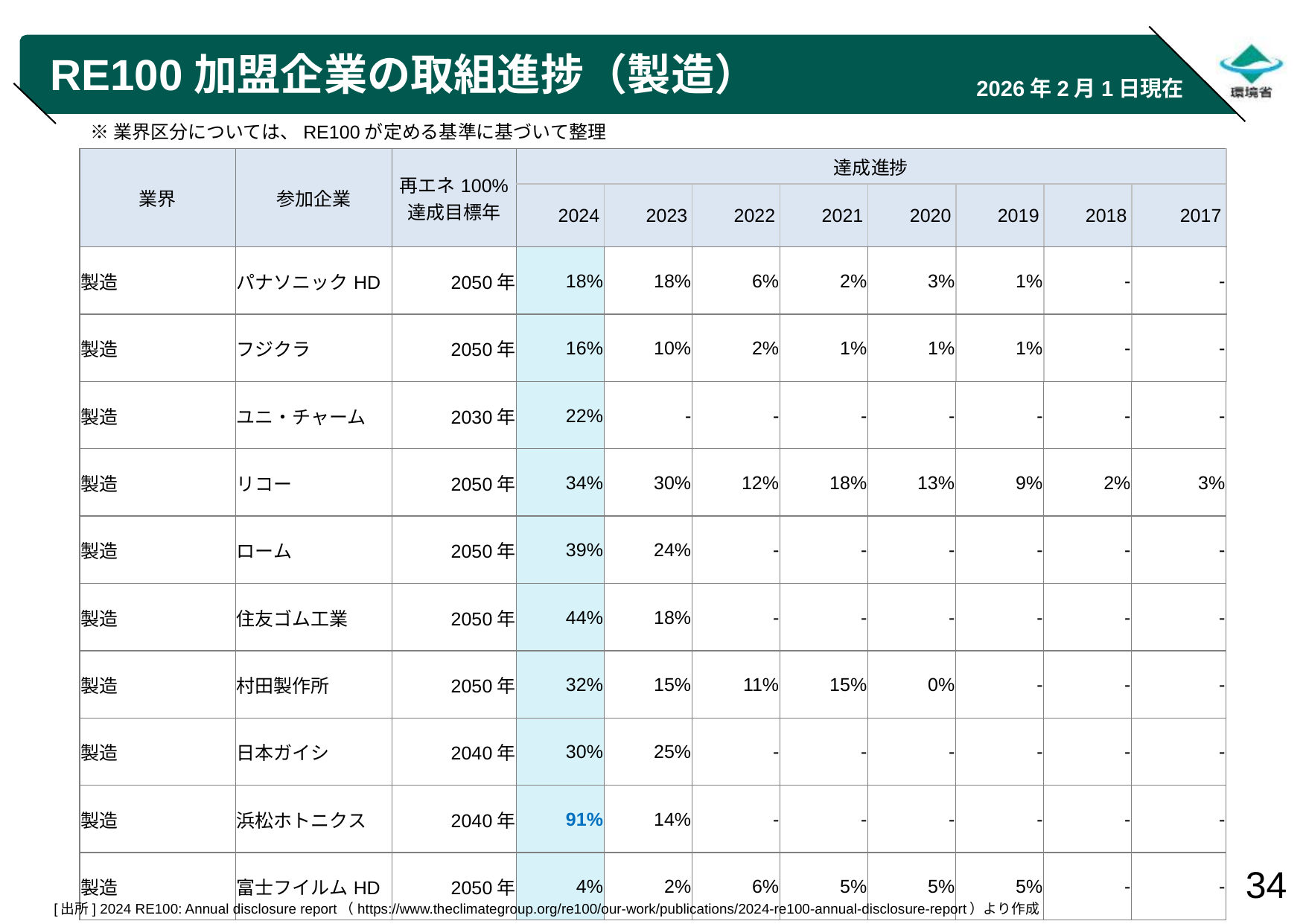

# RE100加盟企業の取組進捗（製造）
2026年2月1日現在
※業界区分については、RE100が定める基準に基づいて整理
| 業界 | 参加企業 | 再エネ100% 達成目標年 | 達成進捗 |  |  |  |  |  |  |  |
| --- | --- | --- | --- | --- | --- | --- | --- | --- | --- | --- |
|  |  |  | 2024 | 2023 | 2022 | 2021 | 2020 | 2019 | 2018 | 2017 |
| 製造 | パナソニックHD | 2050年 | 18% | 18% | 6% | 2% | 3% | 1% | - | - |
| 製造 | フジクラ | 2050年 | 16% | 10% | 2% | 1% | 1% | 1% | - | - |
| 製造 | ユニ・チャーム | 2030年 | 22% | - | - | - | - | - | - | - |
| 製造 | リコー | 2050年 | 34% | 30% | 12% | 18% | 13% | 9% | 2% | 3% |
| 製造 | ローム | 2050年 | 39% | 24% | - | - | - | - | - | - |
| 製造 | 住友ゴム工業 | 2050年 | 44% | 18% | - | - | - | - | - | - |
| 製造 | 村田製作所 | 2050年 | 32% | 15% | 11% | 15% | 0% | - | - | - |
| 製造 | 日本ガイシ | 2040年 | 30% | 25% | - | - | - | - | - | - |
| 製造 | 浜松ホトニクス | 2040年 | 91% | 14% | - | - | - | - | - | - |
| 製造 | 富士フイルムHD | 2050年 | 4% | 2% | 6% | 5% | 5% | 5% | - | - |
|  |
| --- |
[出所] 2024 RE100: Annual disclosure report（https://www.theclimategroup.org/re100/our-work/publications/2024-re100-annual-disclosure-report）より作成